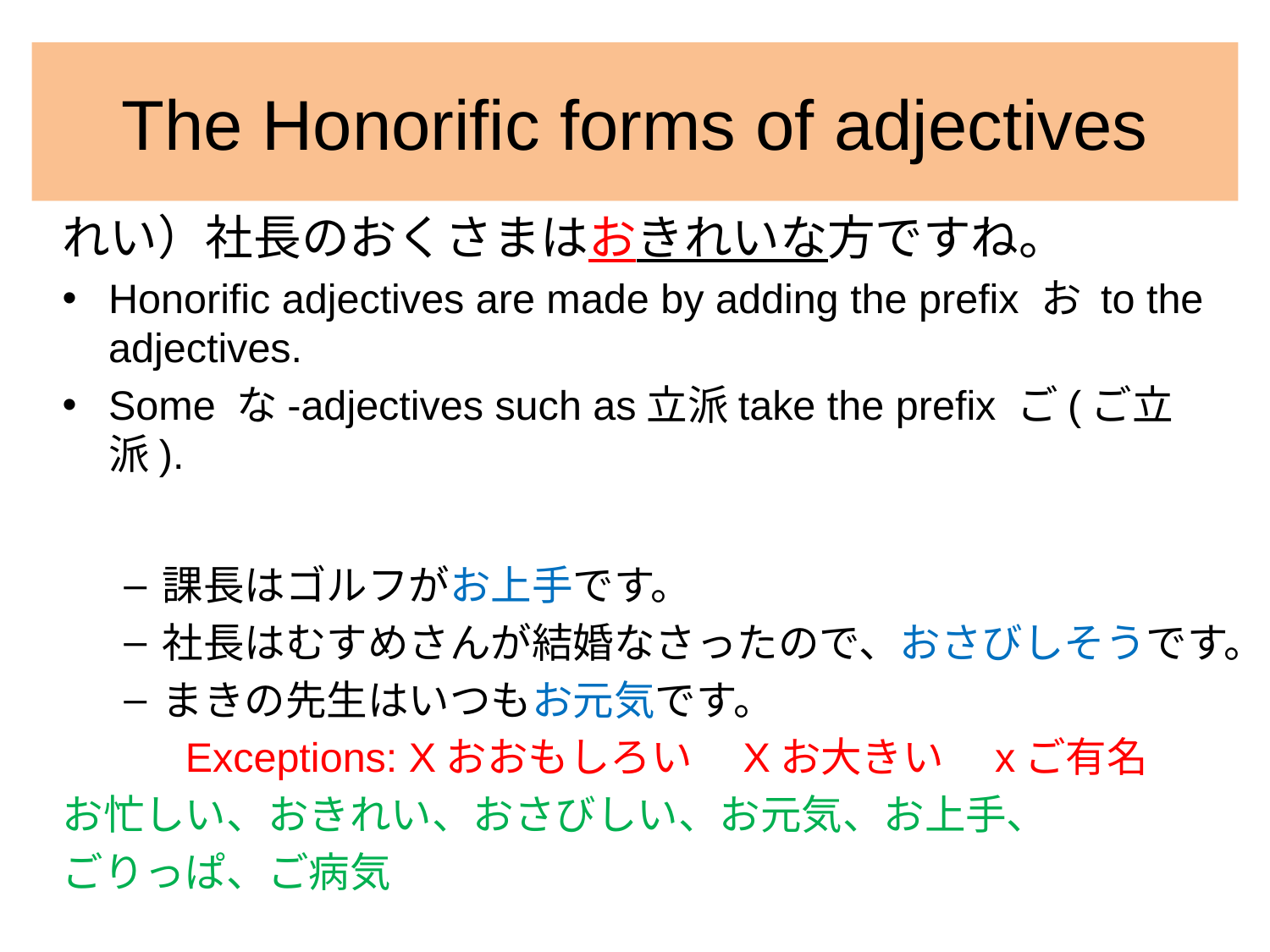

# The Honorific forms of adjectives
れい）社長のおくさまはおきれいな方ですね。
Honorific adjectives are made by adding the prefix お to the adjectives.
Some な-adjectives such as立派take the prefix ご(ご立派).

課長はゴルフがお上手です。
社長はむすめさんが結婚なさったので、おさびしそうです。
まきの先生はいつもお元気です。
	Exceptions: Xおおもしろい　Xお大きい　xご有名
お忙しい、おきれい、おさびしい、お元気、お上手、
ごりっぱ、ご病気